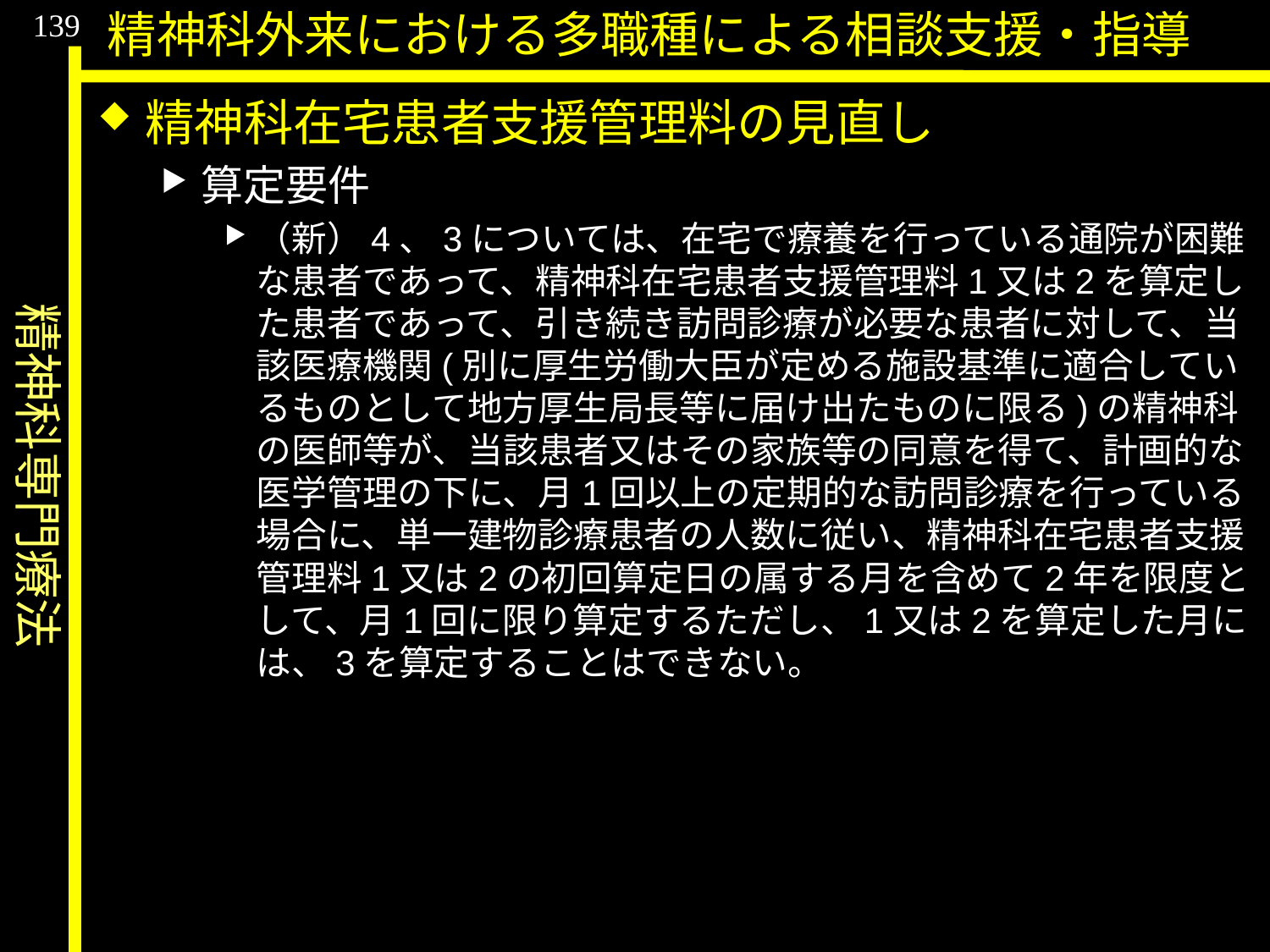

精神科専門療法
139
精神科外来における多職種による相談支援・指導

精神科在宅患者支援管理料の見直し
算定要件
（新）4、3については、在宅で療養を行っている通院が困難な患者であって、精神科在宅患者支援管理料1又は2を算定した患者であって、引き続き訪問診療が必要な患者に対して、当該医療機関(別に厚生労働大臣が定める施設基準に適合しているものとして地方厚生局長等に届け出たものに限る)の精神科の医師等が、当該患者又はその家族等の同意を得て、計画的な医学管理の下に、月1回以上の定期的な訪問診療を行っている場合に、単一建物診療患者の人数に従い、精神科在宅患者支援管理料1又は2の初回算定日の属する月を含めて2年を限度として、月1回に限り算定するただし、1又は2を算定した月には、3を算定することはできない。